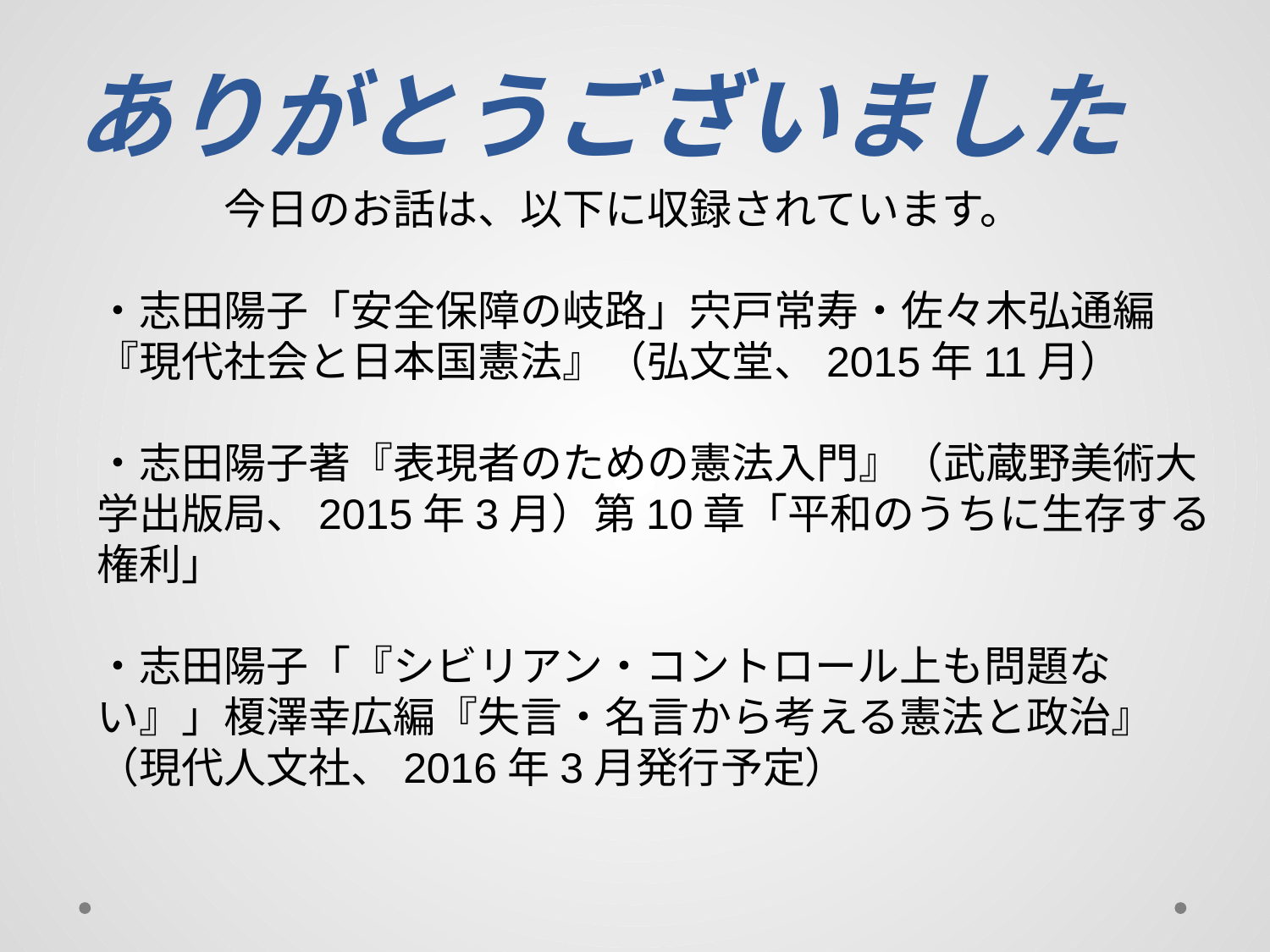

# ありがとうございました
　　　今日のお話は、以下に収録されています。

・志田陽子「安全保障の岐路」宍戸常寿・佐々木弘通編『現代社会と日本国憲法』（弘文堂、2015年11月）

・志田陽子著『表現者のための憲法入門』（武蔵野美術大学出版局、2015年3月）第10章「平和のうちに生存する権利」

・志田陽子「『シビリアン・コントロール上も問題ない』」榎澤幸広編『失言・名言から考える憲法と政治』（現代人文社、2016年3月発行予定）